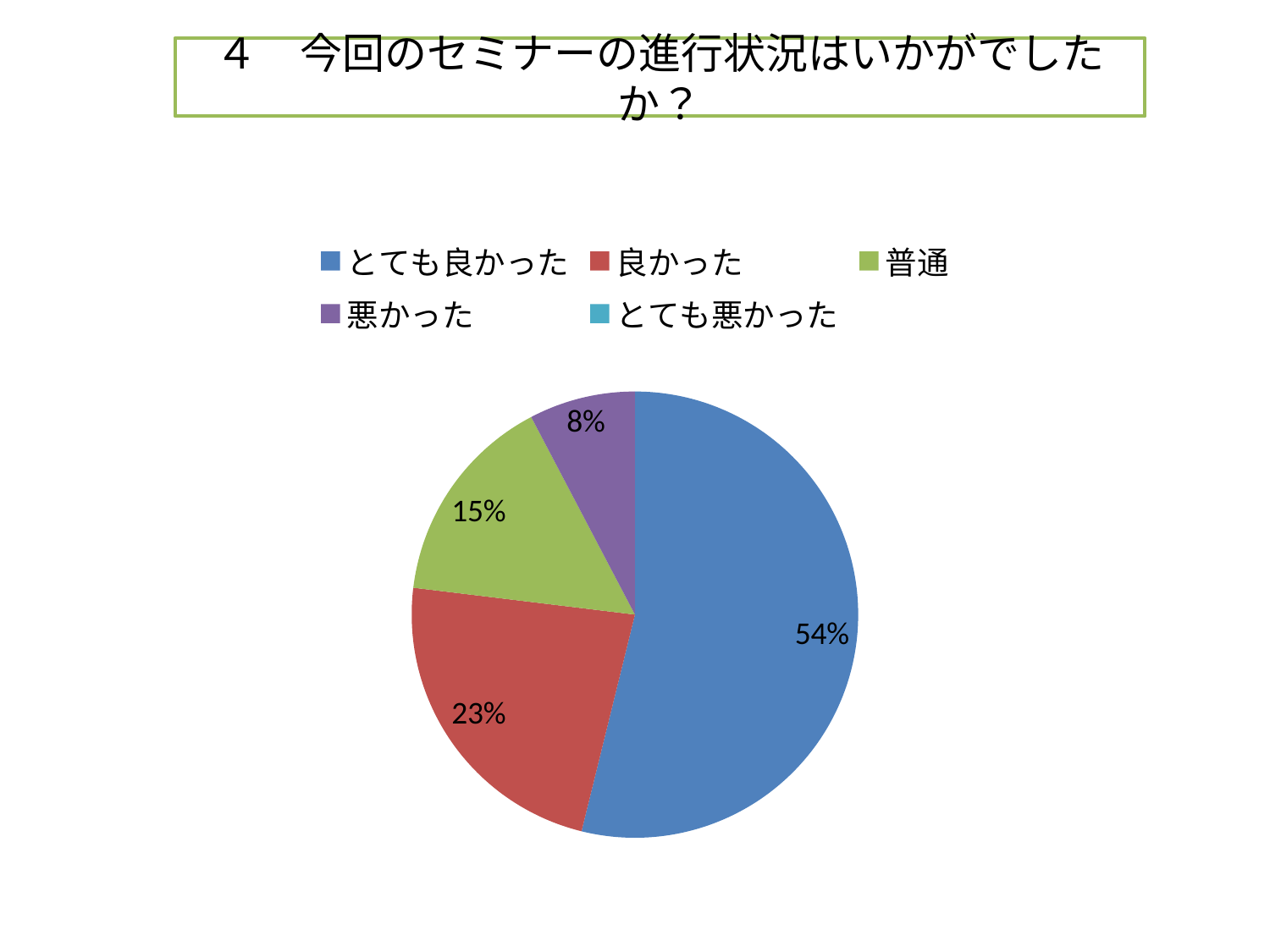

# ４　今回のセミナーの進行状況はいかがでしたか？

### Chart

| Category | 売上高 |
|---|---|
| とても良かった | 7.0 |
| 良かった | 3.0 |
| 普通 | 2.0 |
| 悪かった | 1.0 |
| とても悪かった | 0.0 |